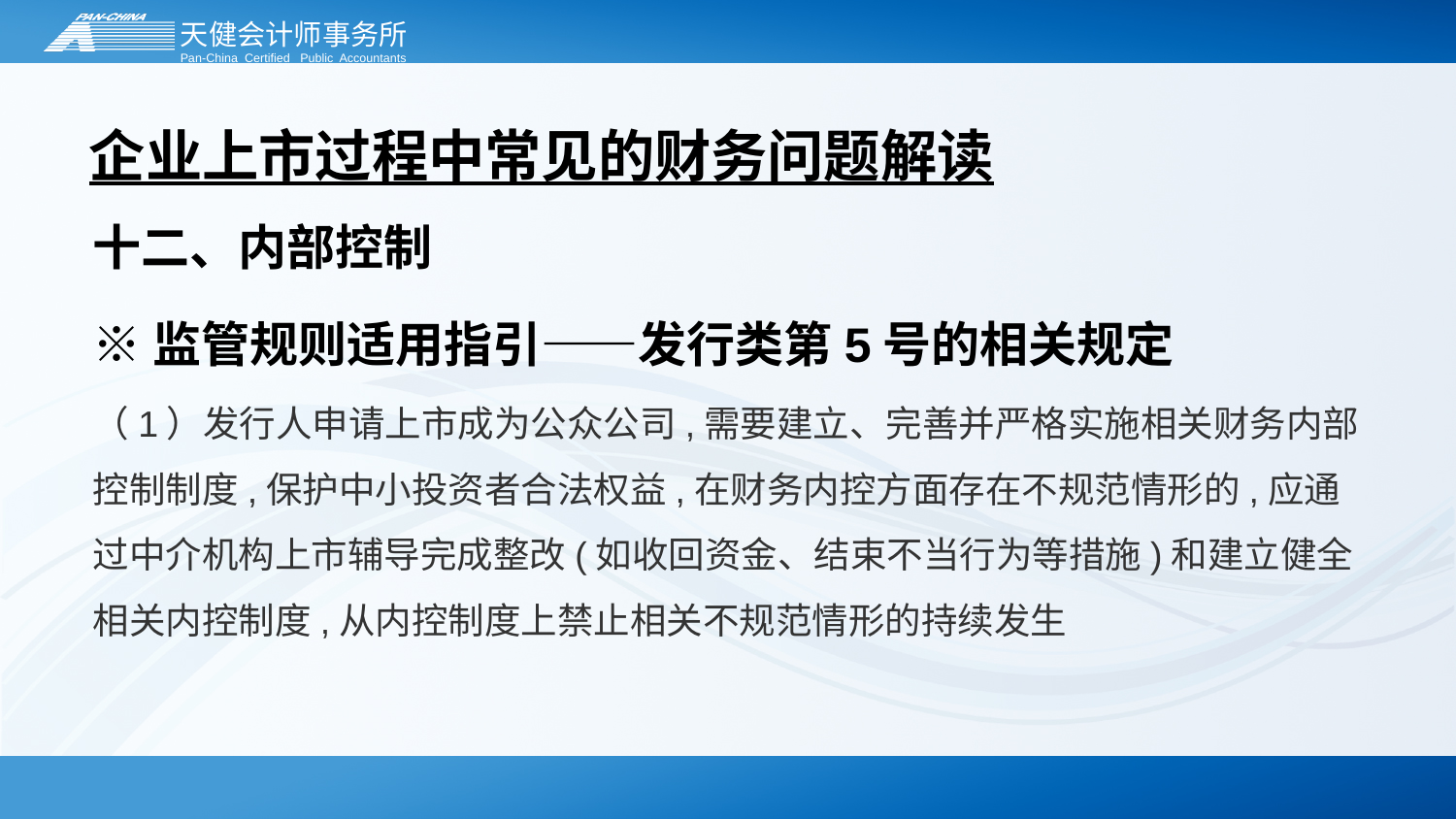

# 企业上市过程中常见的财务问题解读
十二、内部控制
※监管规则适用指引——发行类第5号的相关规定
（1）发行人申请上市成为公众公司,需要建立、完善并严格实施相关财务内部控制制度,保护中小投资者合法权益,在财务内控方面存在不规范情形的,应通过中介机构上市辅导完成整改(如收回资金、结束不当行为等措施)和建立健全相关内控制度,从内控制度上禁止相关不规范情形的持续发生
22